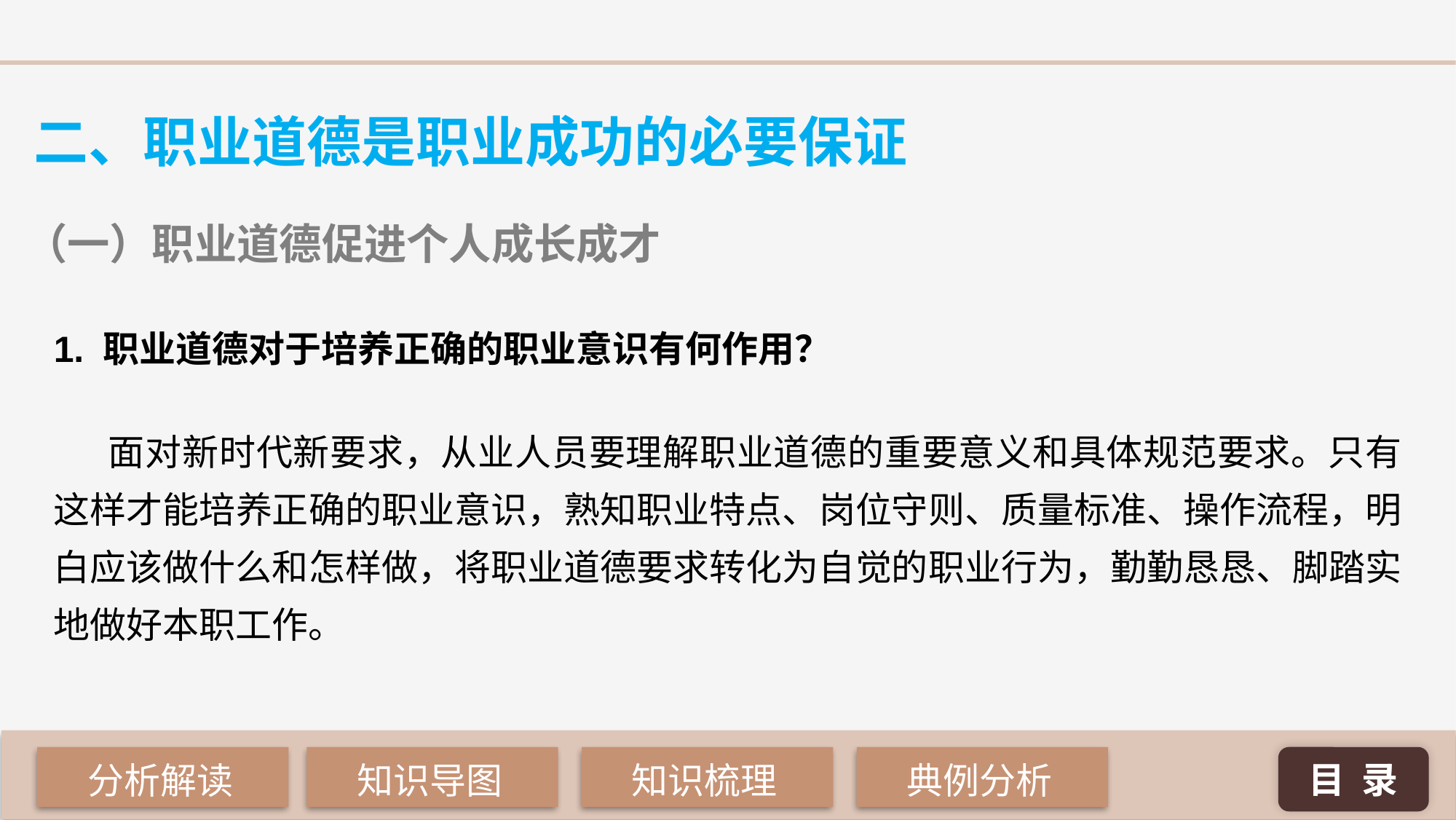

二、职业道德是职业成功的必要保证
（一）职业道德促进个人成长成才
1. 职业道德对于培养正确的职业意识有何作用？
面对新时代新要求，从业人员要理解职业道德的重要意义和具体规范要求。只有这样才能培养正确的职业意识，熟知职业特点、岗位守则、质量标准、操作流程，明白应该做什么和怎样做，将职业道德要求转化为自觉的职业行为，勤勤恳恳、脚踏实地做好本职工作。